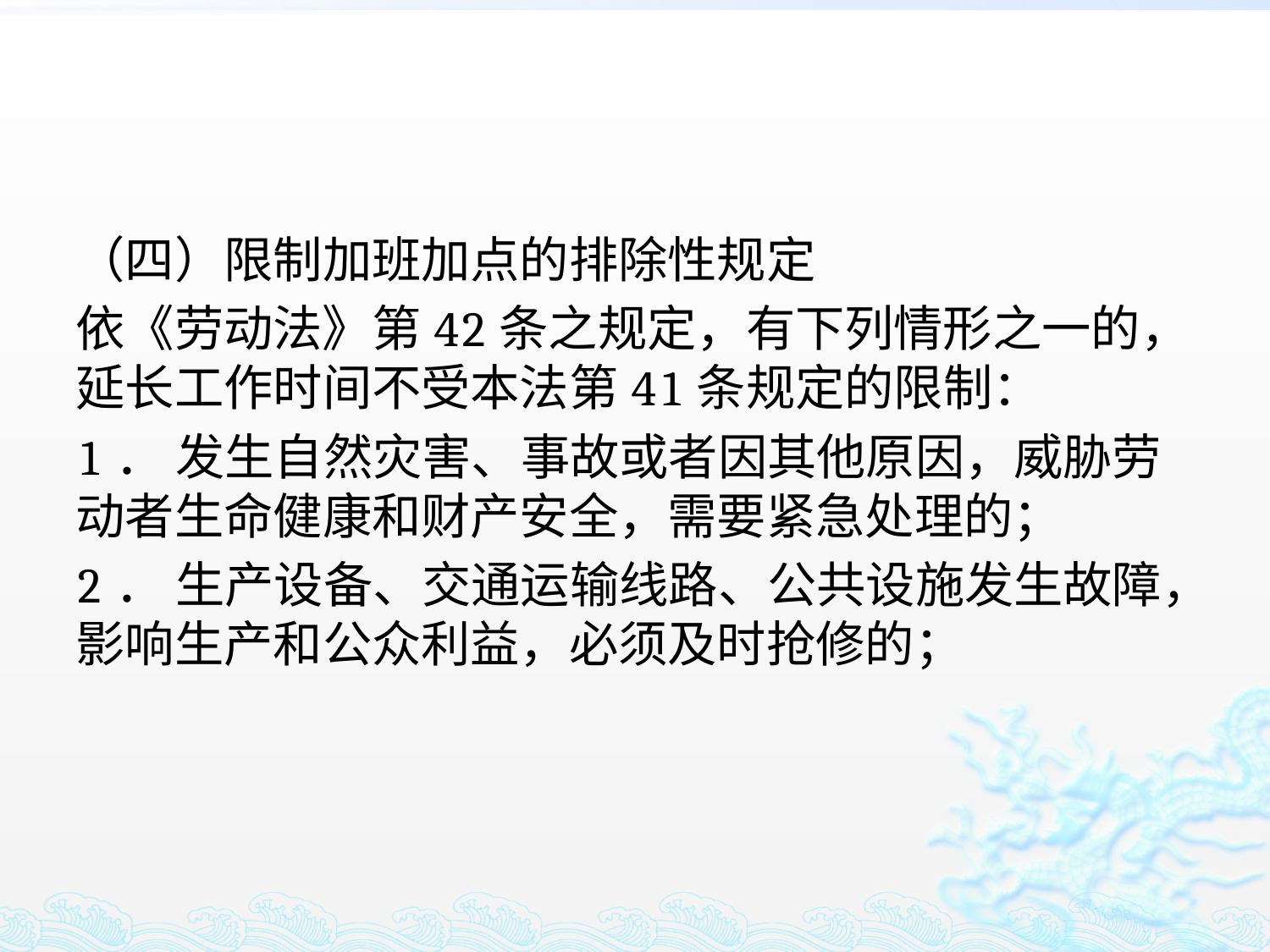

#
（四）限制加班加点的排除性规定
依《劳动法》第42条之规定，有下列情形之一的，延长工作时间不受本法第41条规定的限制：
1． 发生自然灾害、事故或者因其他原因，威胁劳动者生命健康和财产安全，需要紧急处理的；
2． 生产设备、交通运输线路、公共设施发生故障，影响生产和公众利益，必须及时抢修的；